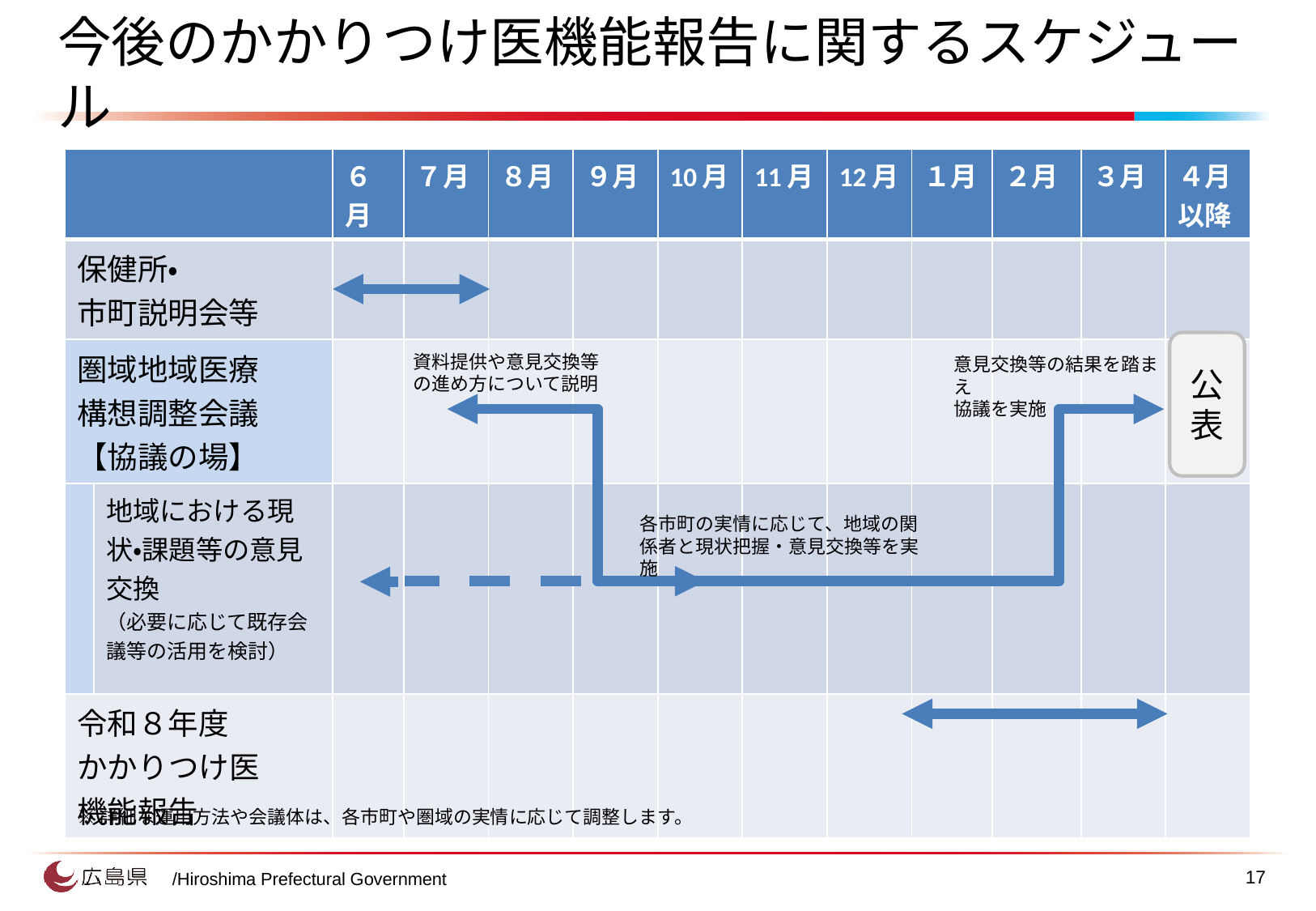

今後のかかりつけ医機能報告に関するスケジュール
|  |  | ６月 | ７月 | ８月 | ９月 | 10月 | 11月 | 12月 | １月 | ２月 | ３月 | ４月 以降 |
| --- | --- | --- | --- | --- | --- | --- | --- | --- | --- | --- | --- | --- |
| 保健所・ 市町説明会等 |  |  |  |  |  |  |  |  |  |  |  |  |
| 圏域地域医療 構想調整会議 【協議の場】 |  |  |  |  |  |  |  |  |  |  |  |  |
|  | 地域における現状・課題等の意見交換 （必要に応じて既存会議等の活用を検討） |  |  |  |  |  |  |  |  |  |  |  |
| 令和８年度 かかりつけ医 機能報告 |  |  |  |  |  |  |  |  |  |  |  |  |
公表
資料提供や意見交換等の進め方について説明
意見交換等の結果を踏まえ
協議を実施
各市町の実情に応じて、地域の関係者と現状把握・意見交換等を実施
※詳細な運用方法や会議体は、各市町や圏域の実情に応じて調整します。